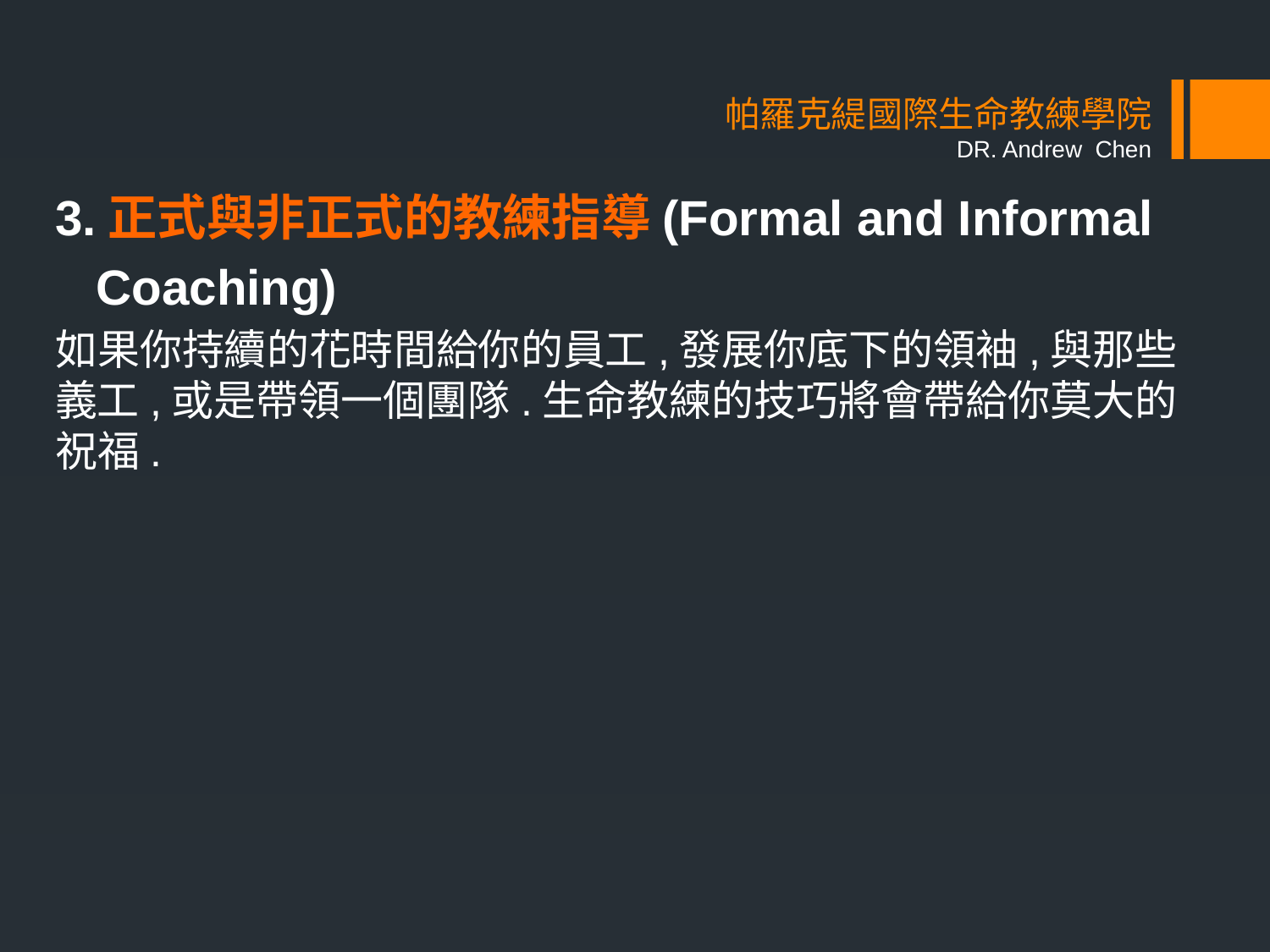

# 帕羅克緹國際生命教練學院 DR. Andrew  Chen
3.正式與非正式的教練指導(Formal and Informal
   Coaching)
如果你持續的花時間給你的員工,發展你底下的領袖,與那些義工,或是帶領一個團隊.生命教練的技巧將會帶給你莫大的祝福.